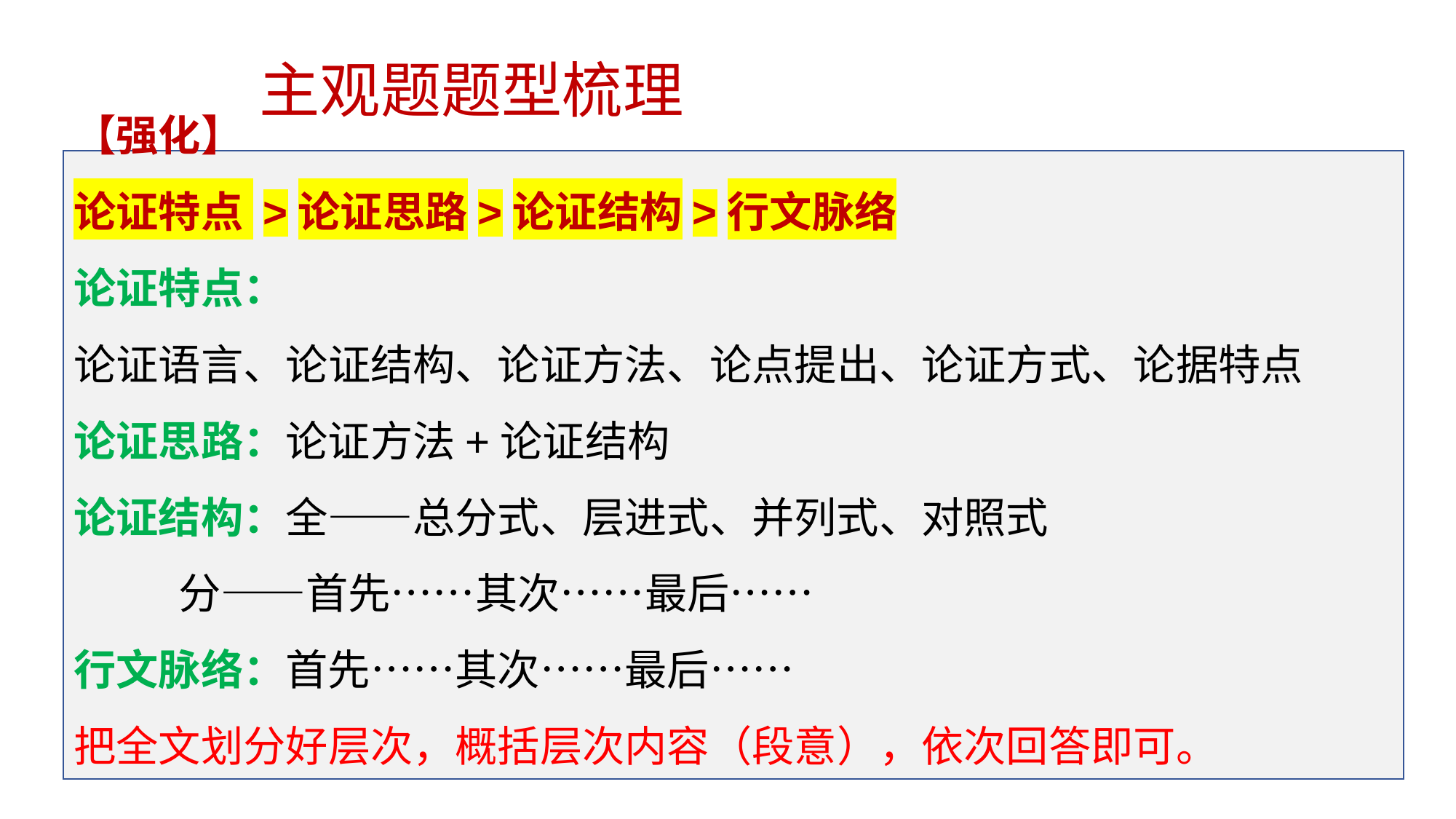

主观题题型梳理
【强化】
论证特点 >论证思路>论证结构>行文脉络
论证特点：
论证语言、论证结构、论证方法、论点提出、论证方式、论据特点
论证思路：论证方法+论证结构
论证结构：全——总分式、层进式、并列式、对照式
          分——首先……其次……最后……
行文脉络：首先……其次……最后……
把全文划分好层次，概括层次内容（段意），依次回答即可。